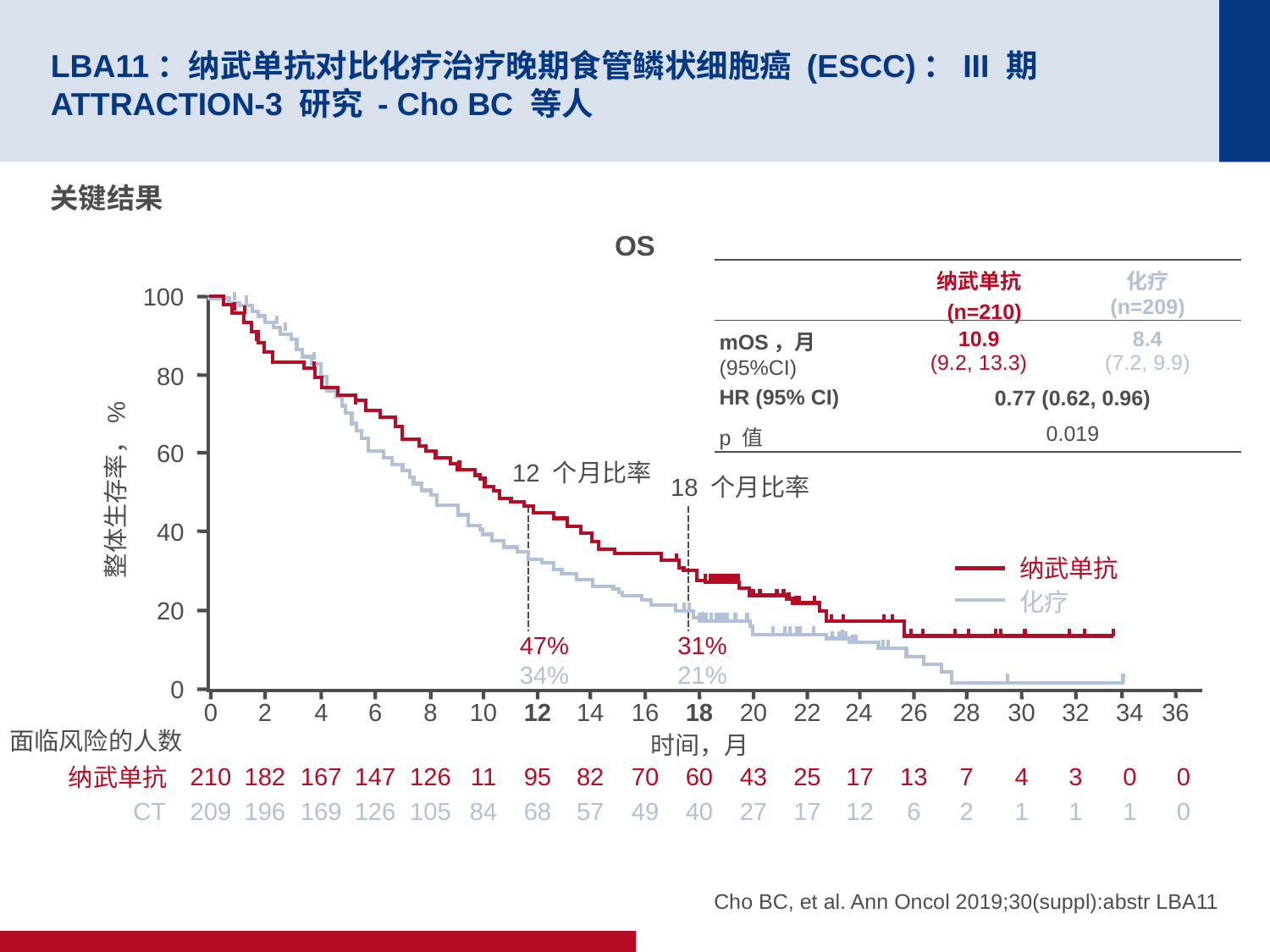

# LBA11：纳武单抗对比化疗治疗晚期食管鳞状细胞癌 (ESCC)：III 期 ATTRACTION-3 研究 - Cho BC 等人
关键结果
OS
|  | 纳武单抗 (n=210) | 化疗 (n=209) |
| --- | --- | --- |
| mOS，月 (95%CI) | 10.9 (9.2, 13.3) | 8.4 (7.2, 9.9) |
| HR (95% CI) | 0.77 (0.62, 0.96) |  |
| p 值 | 0.019 |  |
100

80

60
12 个月比率

18 个月比率
整体生存率，%
40

20

47%
34%
31%
21%
0

0
2
4
6
8
10
12
14
16
18
20
22
24
26
28
30
32
34
36
面临风险的人数
时间，月
17
13
7
4
3
0
210
182
167
147
126
11
95
82
70
60
43
25
0
纳武单抗
CT
27
17
12
6
2
1
1
1
0
209
196
169
126
105
84
68
57
49
40
纳武单抗
化疗
Cho BC, et al. Ann Oncol 2019;30(suppl):abstr LBA11